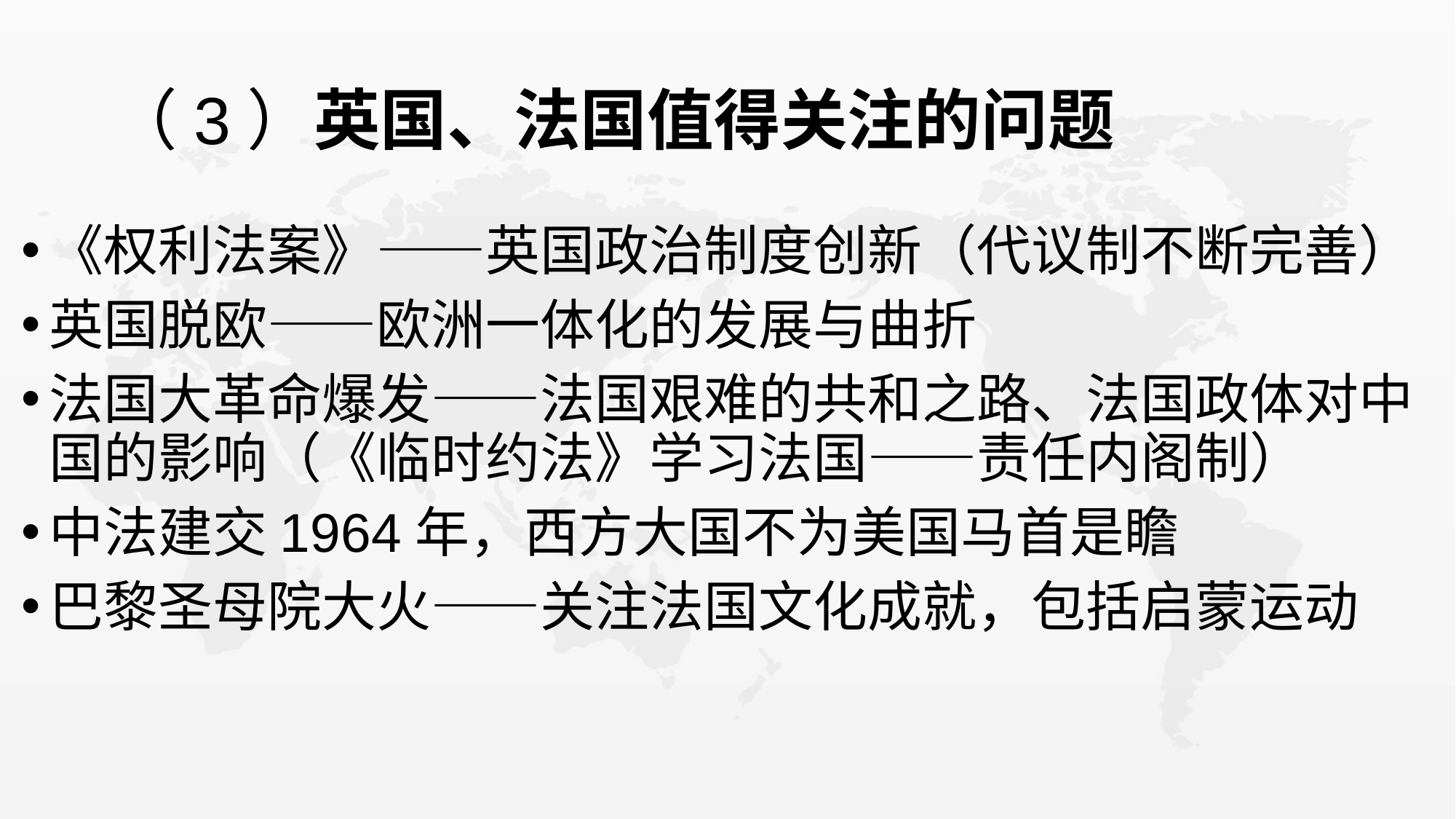

# （3）英国、法国值得关注的问题
《权利法案》——英国政治制度创新（代议制不断完善）
英国脱欧——欧洲一体化的发展与曲折
法国大革命爆发——法国艰难的共和之路、法国政体对中国的影响（《临时约法》学习法国——责任内阁制）
中法建交1964年，西方大国不为美国马首是瞻
巴黎圣母院大火——关注法国文化成就，包括启蒙运动